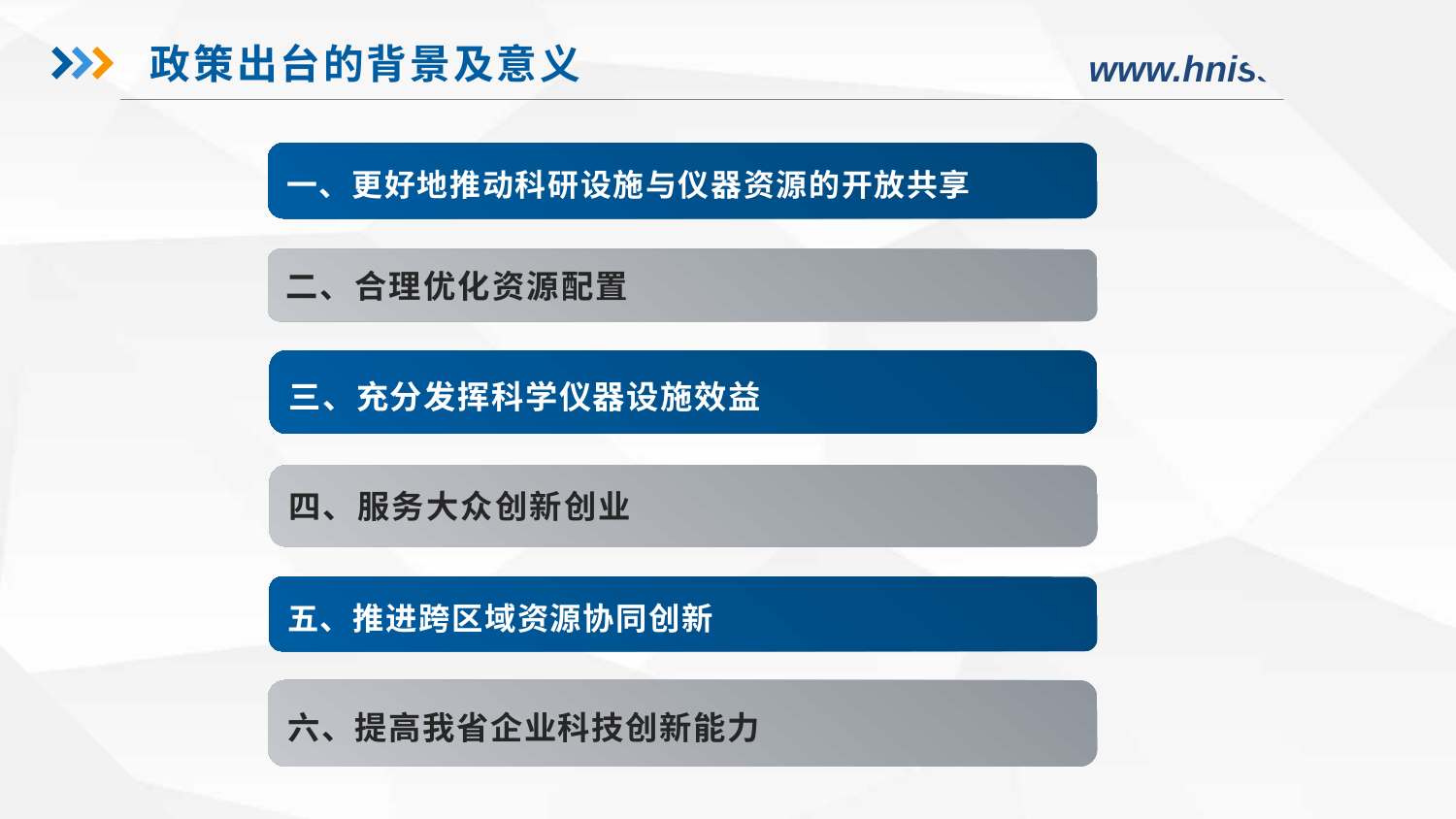

政策出台的背景及意义
一、更好地推动科研设施与仪器资源的开放共享
二、合理优化资源配置
三、充分发挥科学仪器设施效益
四、服务大众创新创业
五、推进跨区域资源协同创新

六、提高我省企业科技创新能力